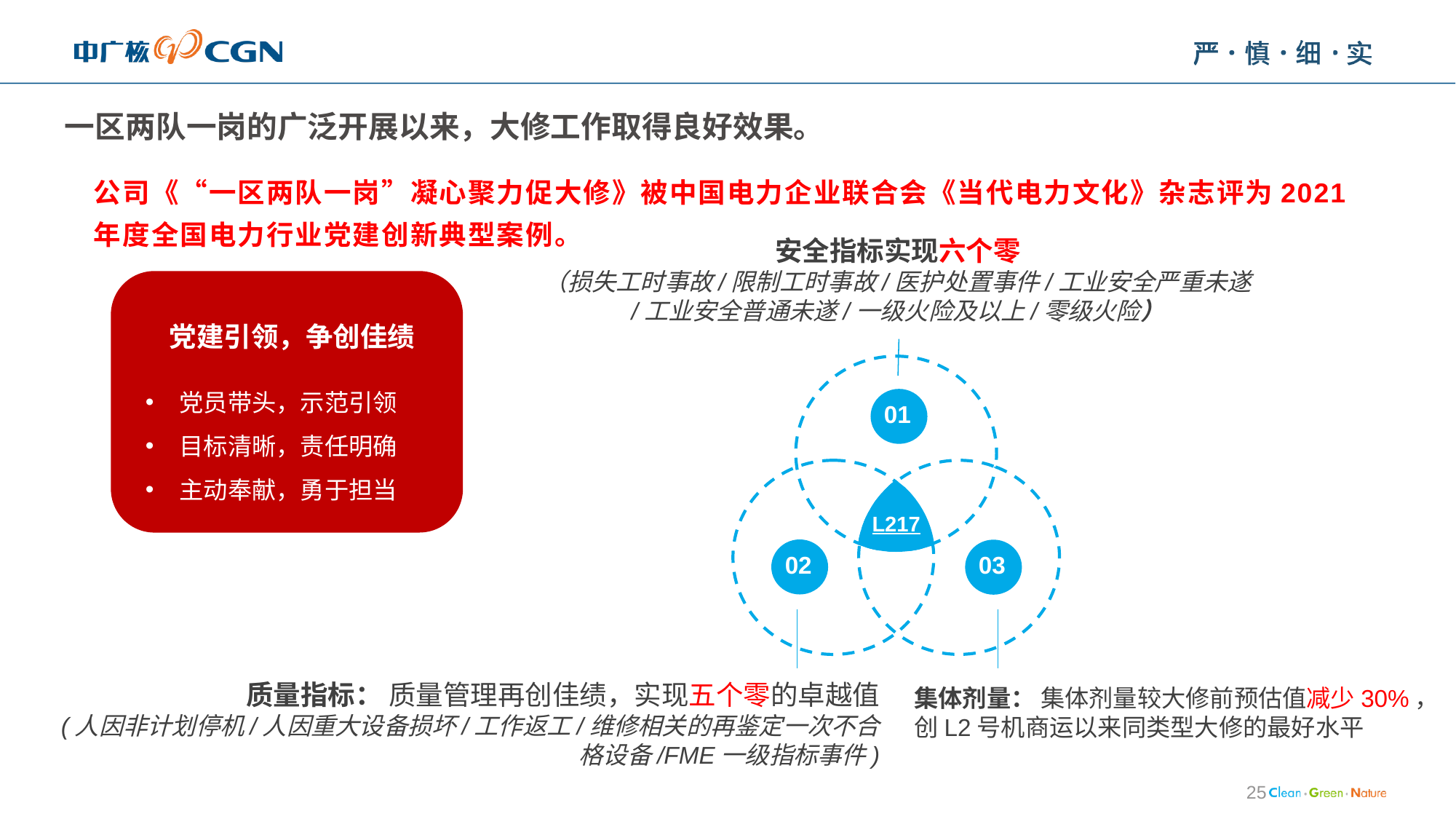

# 一区两队一岗的广泛开展以来，大修工作取得良好效果。
公司《“一区两队一岗”凝心聚力促大修》被中国电力企业联合会《当代电力文化》杂志评为2021年度全国电力行业党建创新典型案例。
安全指标实现六个零
（损失工时事故/限制工时事故/医护处置事件/工业安全严重未遂/工业安全普通未遂/一级火险及以上/零级火险）

党建引领，争创佳绩
党员带头，示范引领
目标清晰，责任明确
主动奉献，勇于担当

01

L217

02
03
质量指标： 质量管理再创佳绩，实现五个零的卓越值
(人因非计划停机/人因重大设备损坏/工作返工/维修相关的再鉴定一次不合格设备/FME一级指标事件)
集体剂量： 集体剂量较大修前预估值减少30%，创L2号机商运以来同类型大修的最好水平